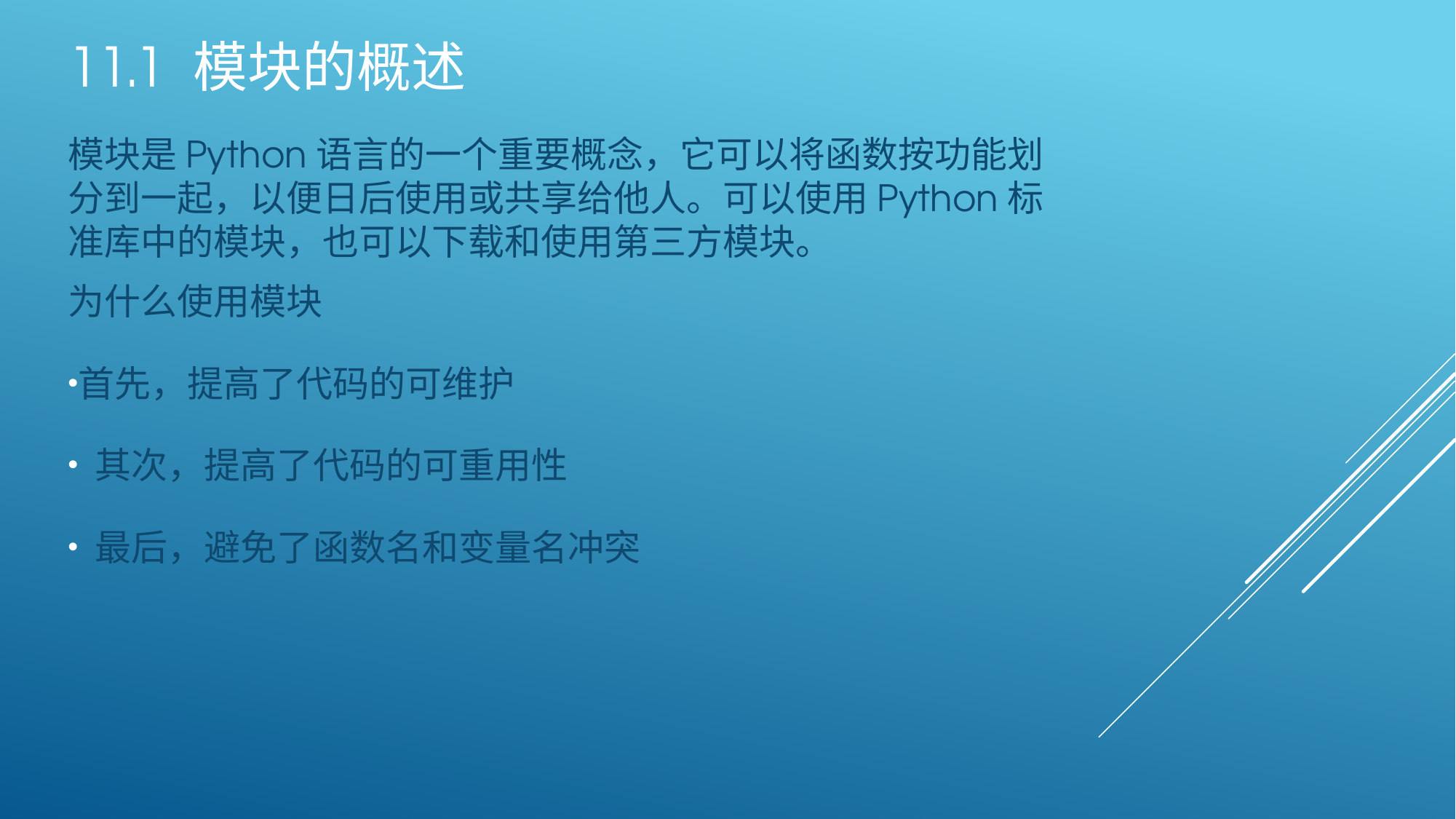

# 11.1 模块的概述
模块是Python语言的一个重要概念，它可以将函数按功能划分到一起，以便日后使用或共享给他人。可以使用Python标准库中的模块，也可以下载和使用第三方模块。
为什么使用模块
首先，提高了代码的可维护
 其次，提高了代码的可重用性
 最后，避免了函数名和变量名冲突